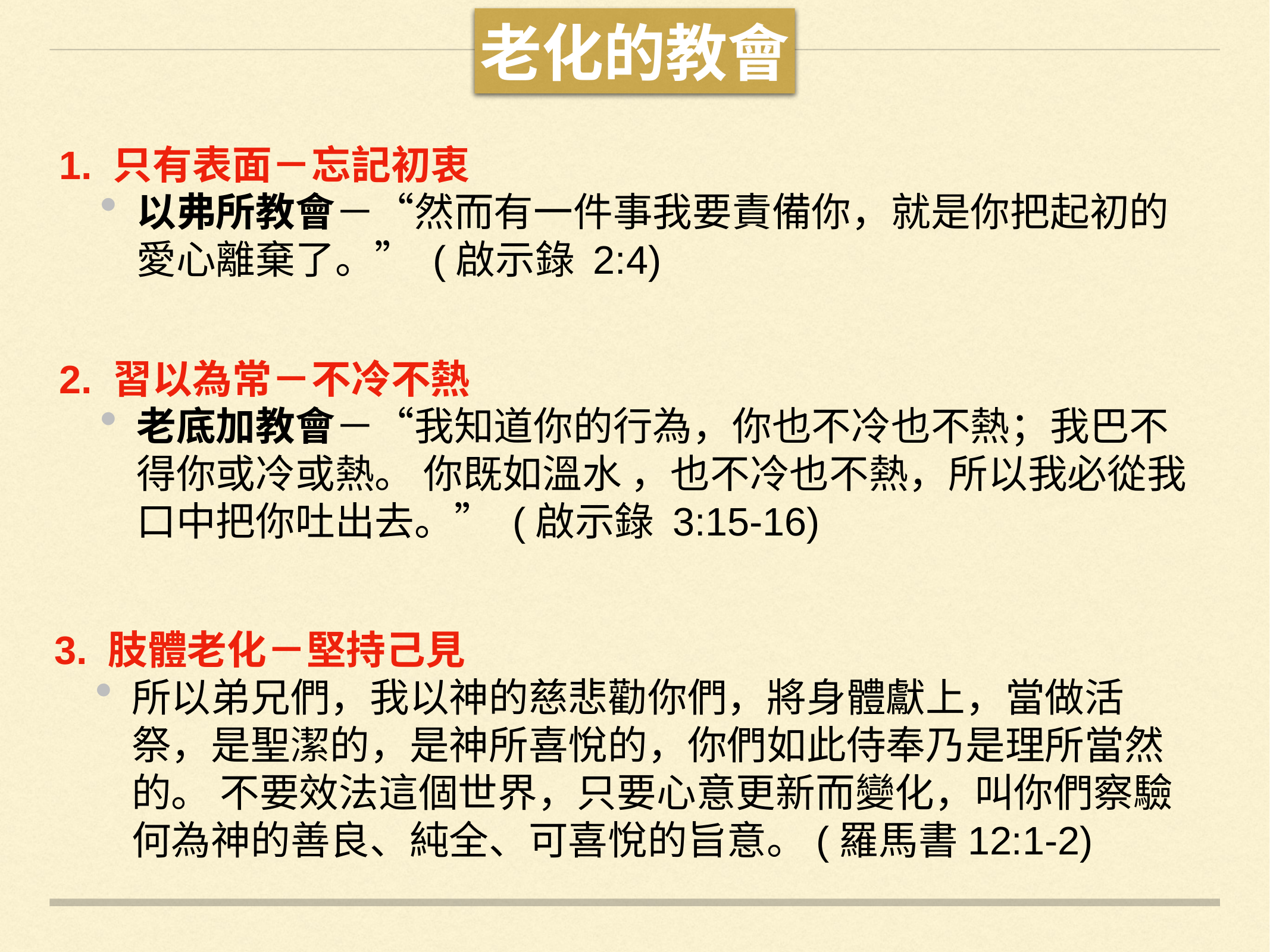

老化的教會
1. 只有表面－忘記初衷
以弗所教會－“然而有一件事我要責備你，就是你把起初的愛心離棄了。” (啟示錄 2:4)
2. 習以為常－不冷不熱
老底加教會－“我知道你的行為，你也不冷也不熱；我巴不得你或冷或熱。 你既如溫水 ，也不冷也不熱，所以我必從我口中把你吐出去。” (啟示錄 3:15-16)
3. 肢體老化－堅持己見
所以弟兄們，我以神的慈悲勸你們，將身體獻上，當做活祭，是聖潔的，是神所喜悅的，你們如此侍奉乃是理所當然的。 不要效法這個世界，只要心意更新而變化，叫你們察驗何為神的善良、純全、可喜悅的旨意。(羅馬書12:1-2)